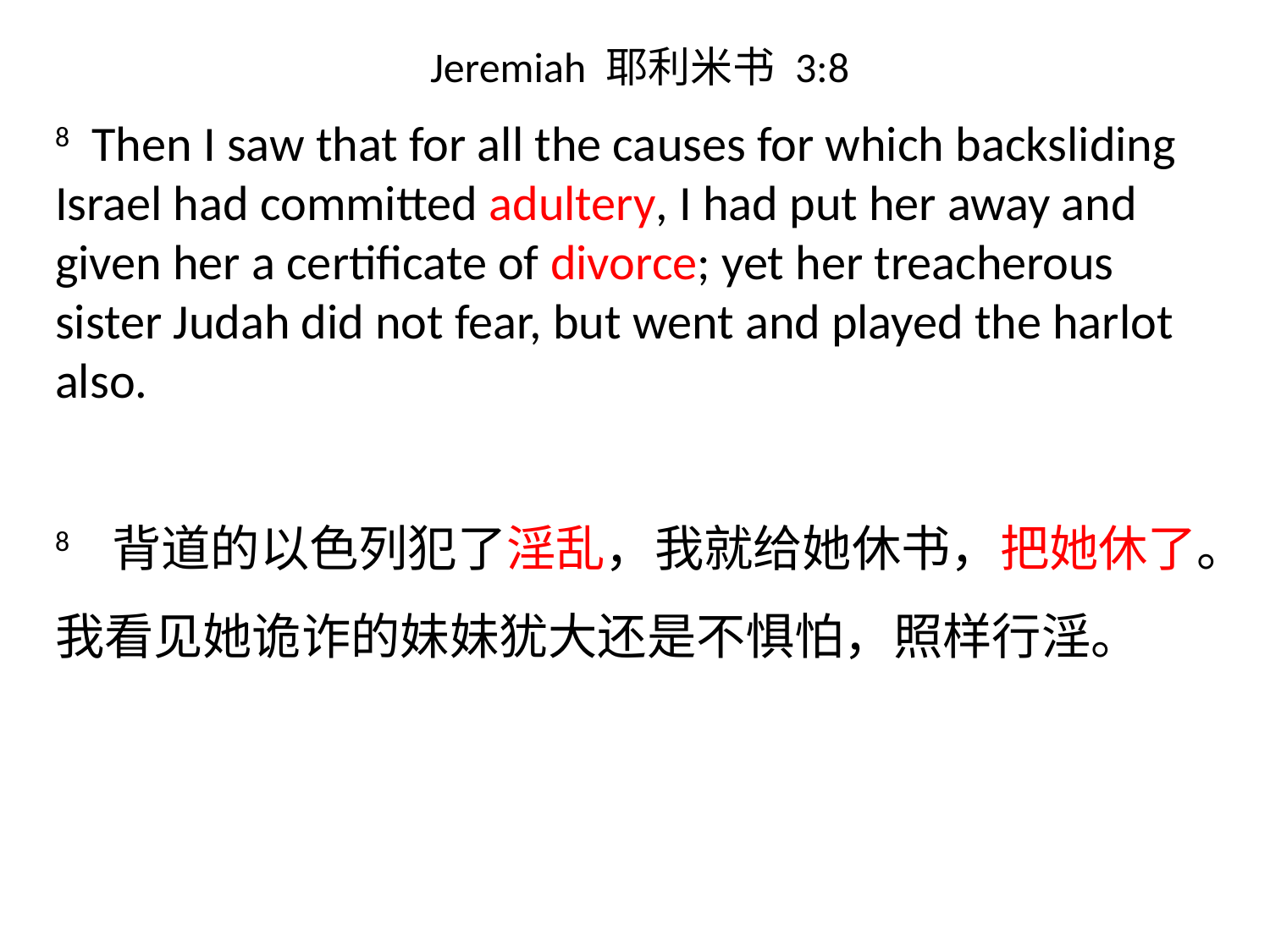

# Jeremiah 耶利米书 3:8
8  Then I saw that for all the causes for which backsliding Israel had committed adultery, I had put her away and given her a certificate of divorce; yet her treacherous sister Judah did not fear, but went and played the harlot also.

8    背道的以色列犯了淫乱，我就给她休书，把她休了。我看见她诡诈的妹妹犹大还是不惧怕，照样行淫。